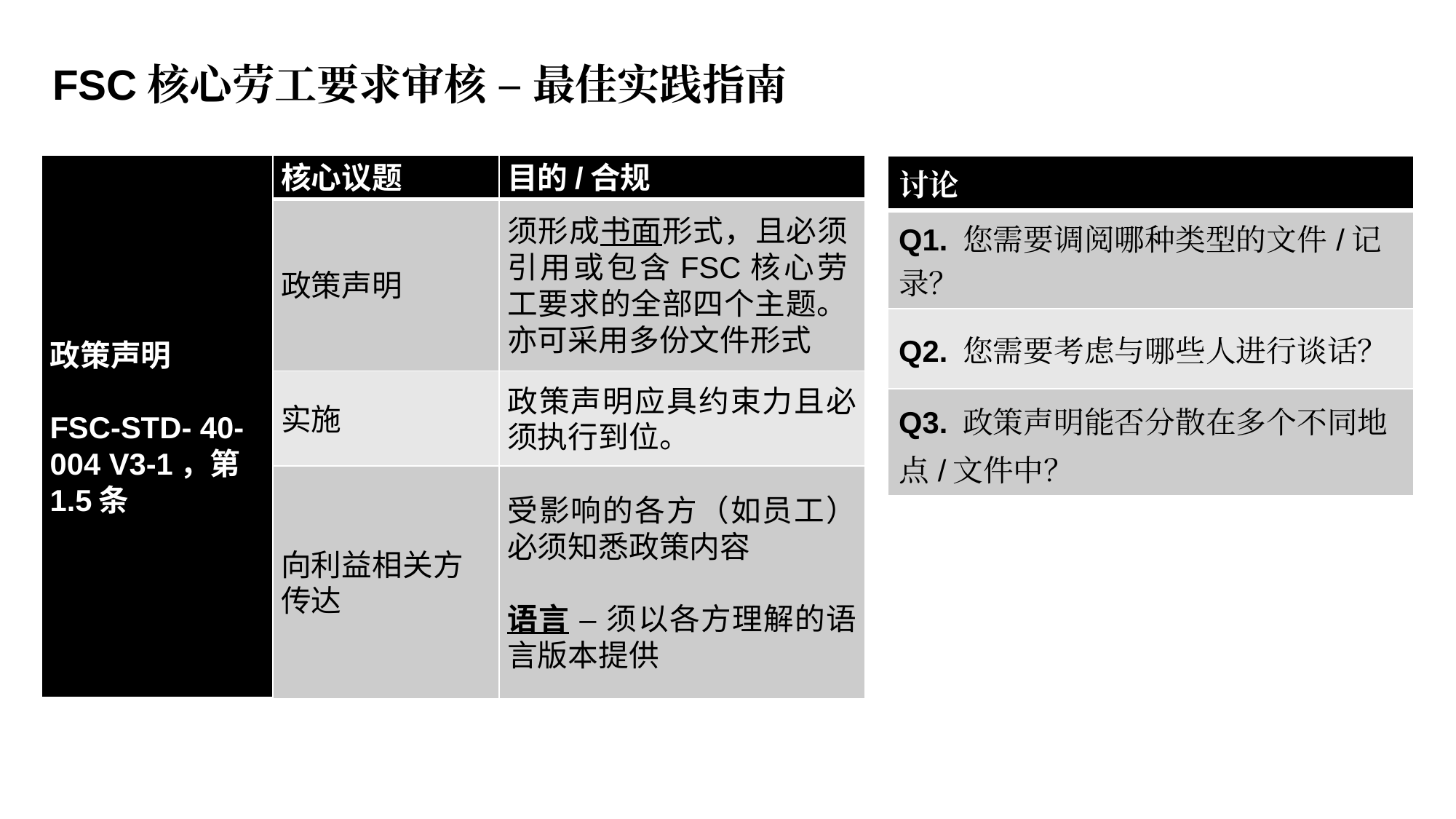

FSC核心劳工要求审核 – 最佳实践指南
| 政策声明 FSC-STD- 40-004 V3-1，第1.5条 | 核心议题 | 目的/合规 |
| --- | --- | --- |
| 结社自由和集体谈判（FOA & CB） | 政策声明 | 须形成书面形式，且必须引用或包含FSC核心劳工要求的全部四个主题。亦可采用多份文件形式 |
|  | 实施 | 政策声明应具约束力且必须执行到位。 |
|  | 向利益相关方传达 | 受影响的各方（如员工）必须知悉政策内容 语言 – 须以各方理解的语言版本提供 |
| 讨论 |
| --- |
| Q1. 您需要调阅哪种类型的文件/记录？ |
| Q2. 您需要考虑与哪些人进行谈话？ |
| Q3. 政策声明能否分散在多个不同地点/文件中？ |